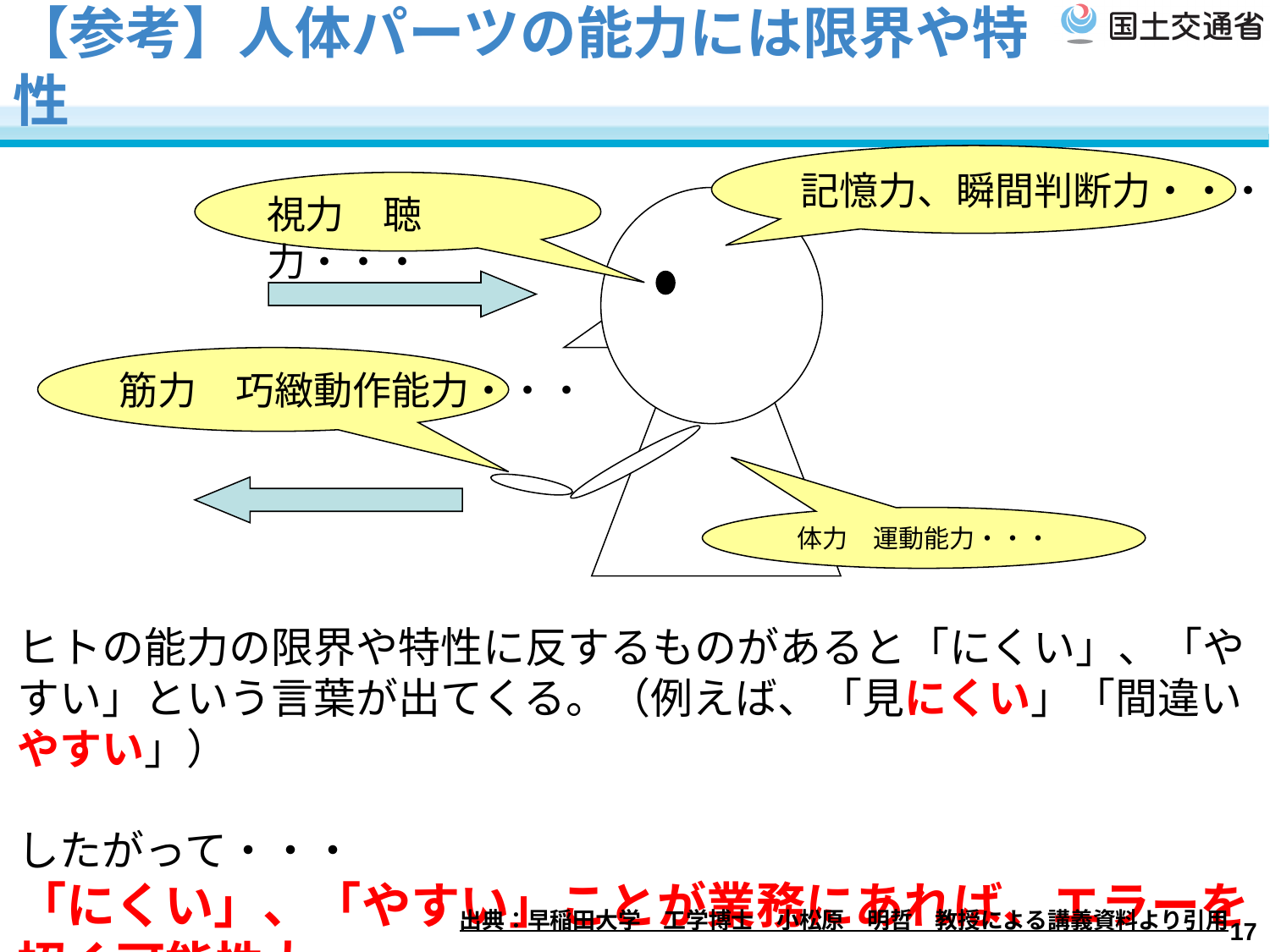

# 【参考】人体パーツの能力には限界や特性
記憶力、瞬間判断力・・・
視力　聴力・・・

筋力　巧緻動作能力・・・

体力　運動能力・・・
ヒトの能力の限界や特性に反するものがあると「にくい」、「やすい」という言葉が出てくる。（例えば、「見にくい」「間違いやすい」）

したがって・・・
「にくい」、「やすい」ことが業務にあれば、エラーを招く可能性大。
出典：早稲田大学　工学博士　小松原　明哲　教授による講義資料より引用
17